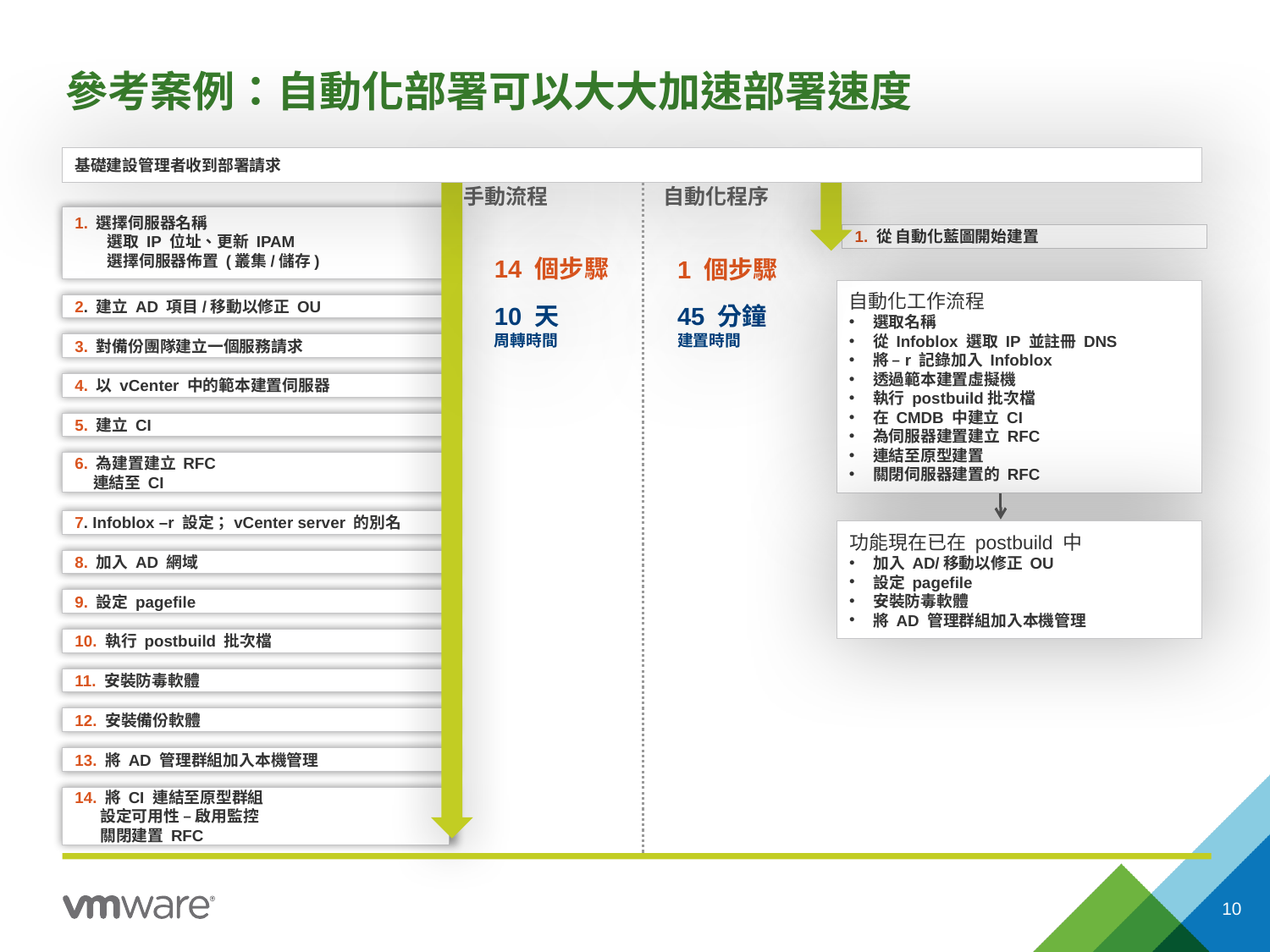

# 參考案例：自動化部署可以大大加速部署速度
基礎建設管理者收到部署請求

手動流程
自動化程序

1. 選擇伺服器名稱
        選取 IP 位址、更新 IPAM
        選擇伺服器佈置 (叢集/儲存)
1. 從 自動化藍圖開始建置
14 個步驟
1 個步驟
自動化工作流程
選取名稱
從 Infoblox 選取 IP 並註冊 DNS
將 –r 記錄加入 Infoblox
透過範本建置虛擬機
執行 postbuild批次檔
在 CMDB 中建立 CI
為伺服器建置建立 RFC
連結至原型建置
關閉伺服器建置的 RFC
10 天
周轉時間
45 分鐘
建置時間
2. 建立 AD 項目/移動以修正 OU
3. 對備份團隊建立一個服務請求
4. 以 vCenter 中的範本建置伺服器
5. 建立 CI
6. 為建置建立 RFC
    連結至 CI
7. Infoblox –r 設定；vCenter server 的別名
功能現在已在 postbuild 中
加入 AD/移動以修正 OU
設定 pagefile
安裝防毒軟體
將 AD 管理群組加入本機管理
8. 加入 AD 網域
9. 設定 pagefile
10. 執行 postbuild 批次檔
11. 安裝防毒軟體
12. 安裝備份軟體
13. 將 AD 管理群組加入本機管理
14. 將 CI 連結至原型群組
      設定可用性 – 啟用監控
      關閉建置 RFC

10